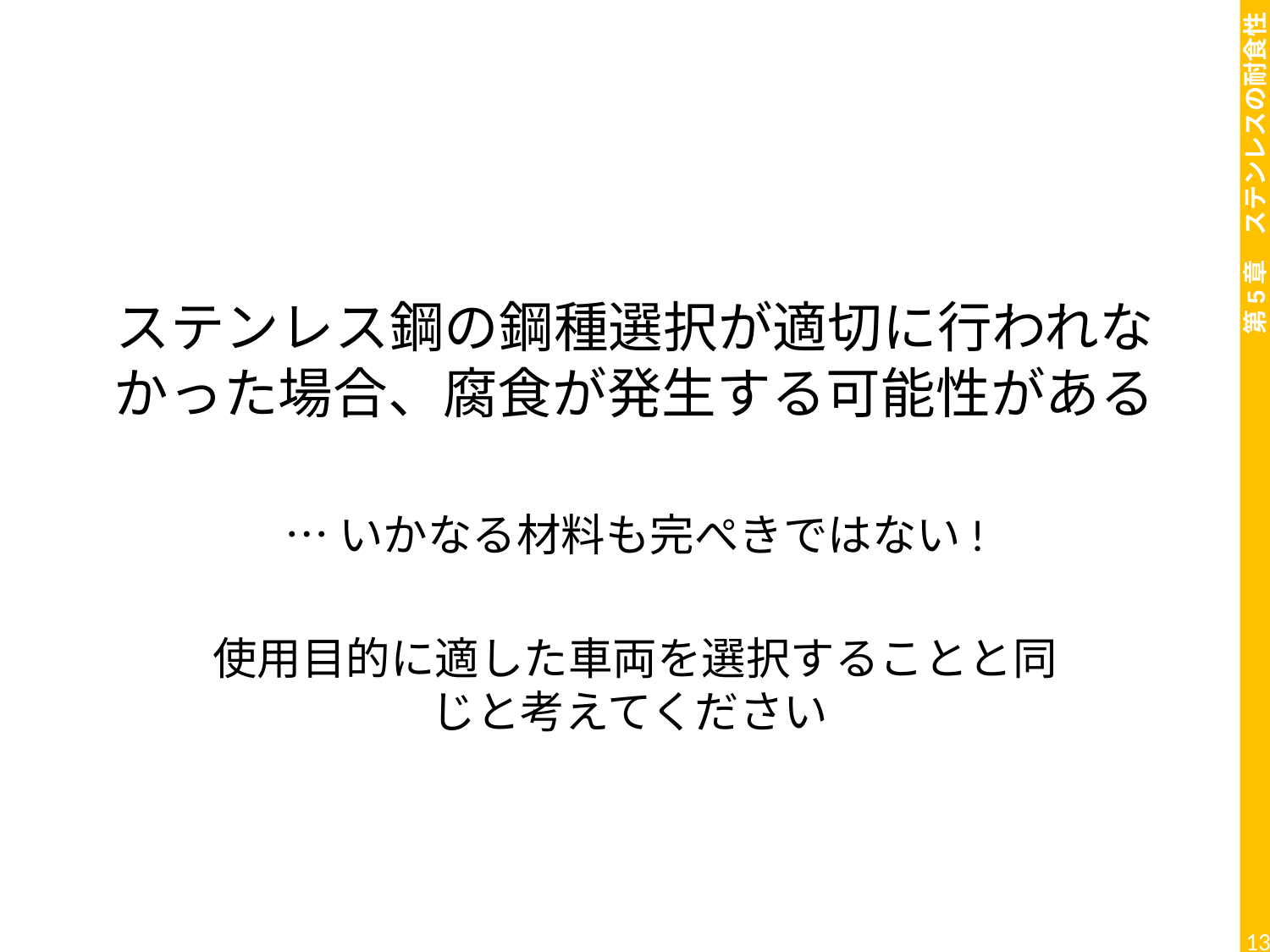

# ステンレス鋼の鋼種選択が適切に行われなかった場合、腐食が発生する可能性がある
…いかなる材料も完ぺきではない!

使用目的に適した車両を選択することと同じと考えてください

13